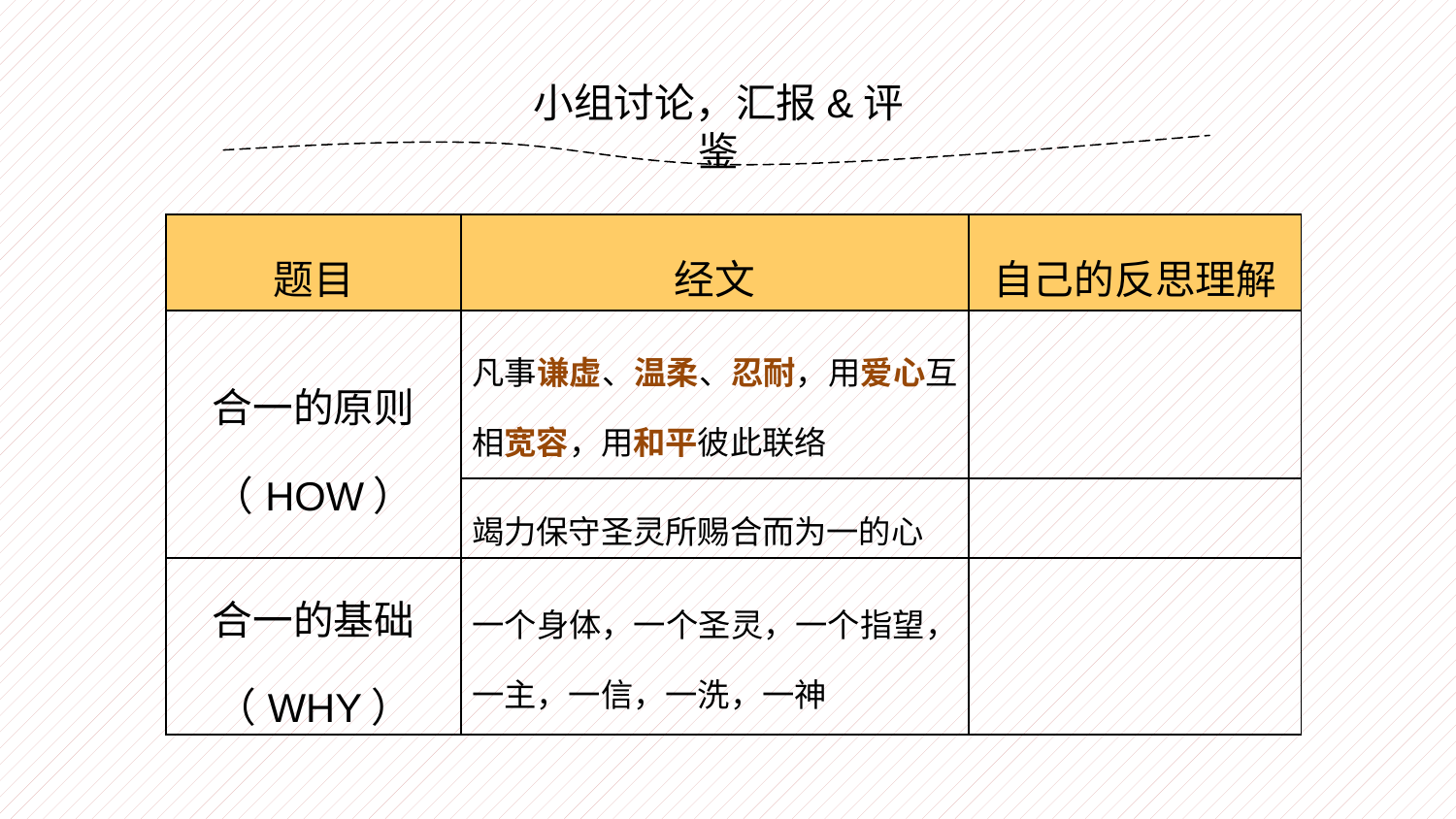

小组讨论，汇报&评鉴

| 题目 | 经文 | 自己的反思理解 |
| --- | --- | --- |
| 合一的原则 （HOW） | 凡事谦虚、温柔、忍耐，用爱心互相宽容，用和平彼此联络 |  |
|  | 竭力保守圣灵所赐合而为一的心 |  |
| 合一的基础 （WHY） | 一个身体，一个圣灵，一个指望，一主，一信，一洗，一神 |  |